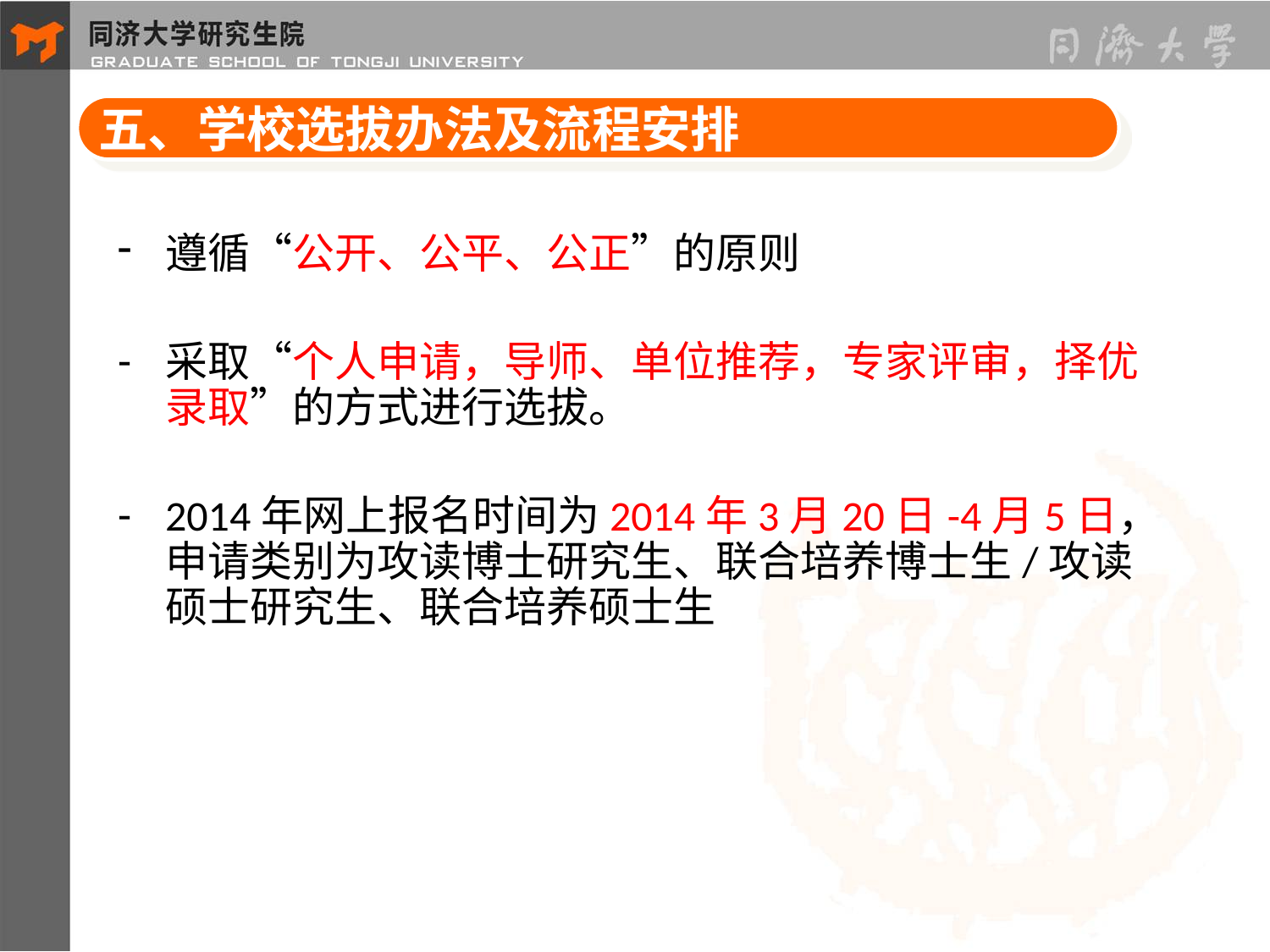

五、学校选拔办法及流程安排
遵循“公开、公平、公正”的原则

采取“个人申请，导师、单位推荐，专家评审，择优录取”的方式进行选拔。

2014年网上报名时间为2014年3月20日-4月5日，申请类别为攻读博士研究生、联合培养博士生/攻读硕士研究生、联合培养硕士生

22